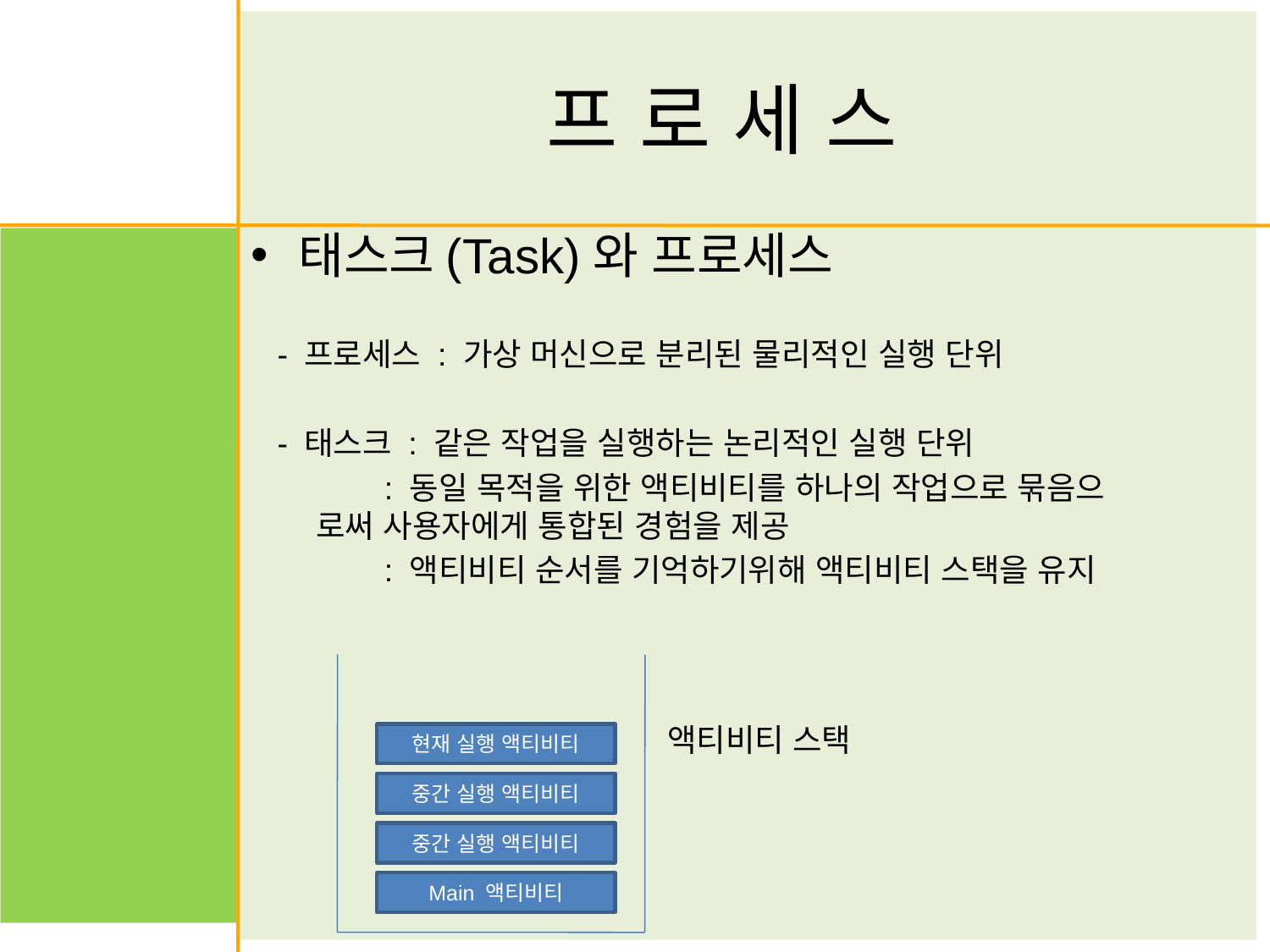

# 프 로 세 스
태스크(Task)와 프로세스

   - 프로세스 : 가상 머신으로 분리된 물리적인 실행 단위

   - 태스크 : 같은 작업을 실행하는 논리적인 실행 단위
               : 동일 목적을 위한 액티비티를 하나의 작업으로 묶음으	     로써 사용자에게 통합된 경험을 제공
               : 액티비티 순서를 기억하기위해 액티비티 스택을 유지

액티비티 스택
현재 실행 액티비티
중간 실행 액티비티
중간 실행 액티비티
Main 액티비티